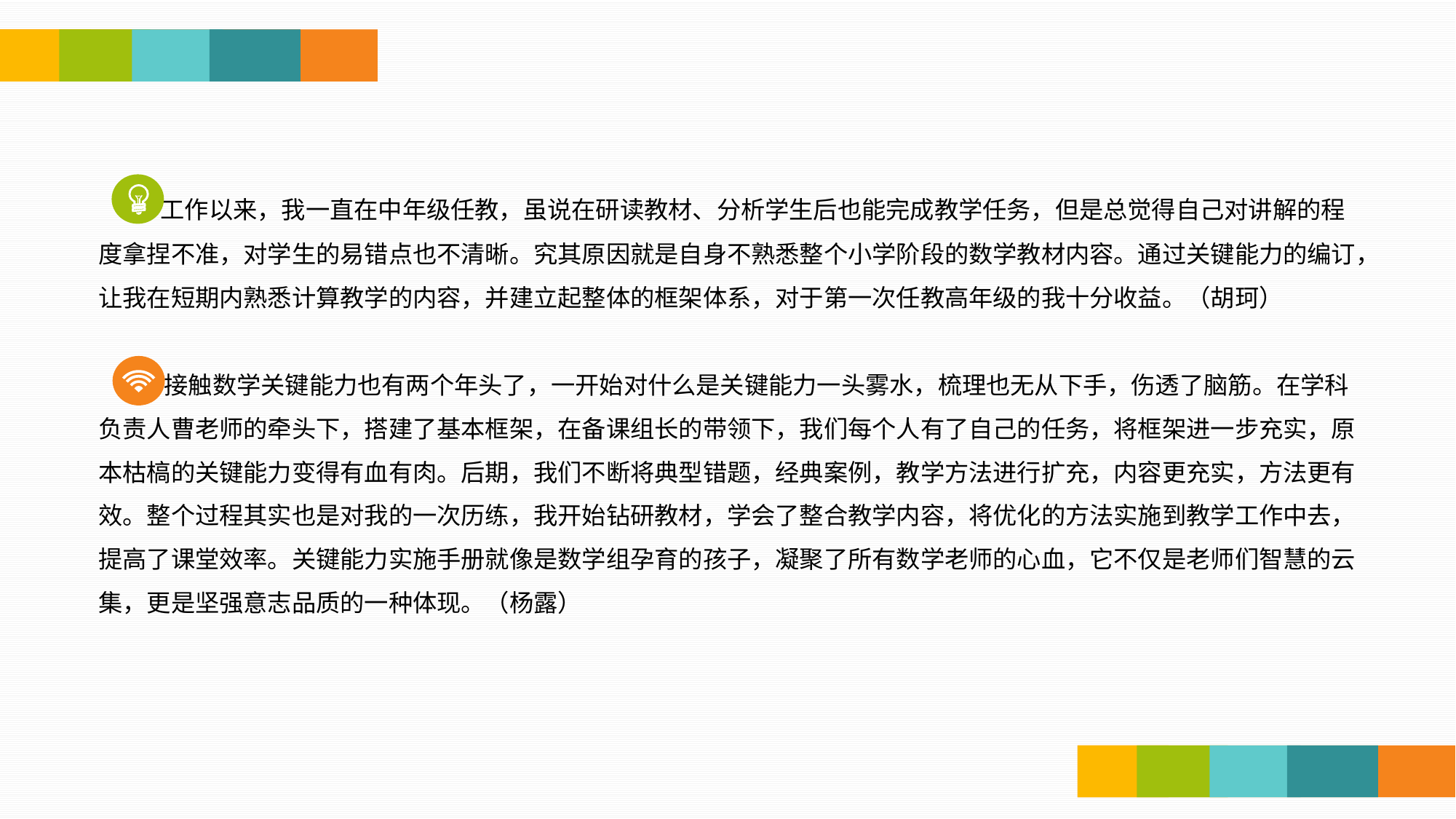

工作以来，我一直在中年级任教，虽说在研读教材、分析学生后也能完成教学任务，但是总觉得自己对讲解的程度拿捏不准，对学生的易错点也不清晰。究其原因就是自身不熟悉整个小学阶段的数学教材内容。通过关键能力的编订，让我在短期内熟悉计算教学的内容，并建立起整体的框架体系，对于第一次任教高年级的我十分收益。（胡珂）

           接触数学关键能力也有两个年头了，一开始对什么是关键能力一头雾水，梳理也无从下手，伤透了脑筋。在学科负责人曹老师的牵头下，搭建了基本框架，在备课组长的带领下，我们每个人有了自己的任务，将框架进一步充实，原本枯槁的关键能力变得有血有肉。后期，我们不断将典型错题，经典案例，教学方法进行扩充，内容更充实，方法更有效。整个过程其实也是对我的一次历练，我开始钻研教材，学会了整合教学内容，将优化的方法实施到教学工作中去，提高了课堂效率。关键能力实施手册就像是数学组孕育的孩子，凝聚了所有数学老师的心血，它不仅是老师们智慧的云集，更是坚强意志品质的一种体现。（杨露）